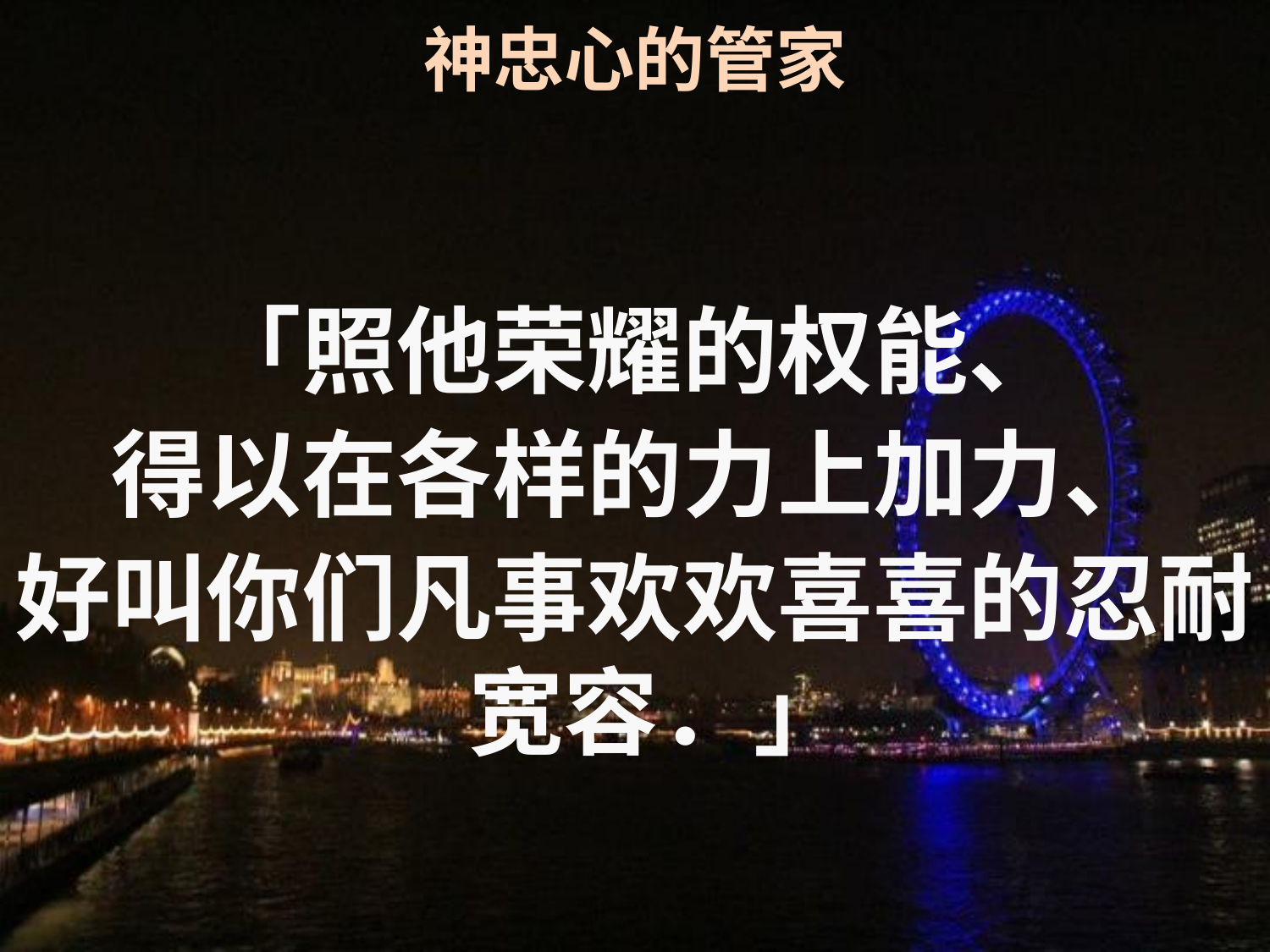

神忠心的管家
「照他荣耀的权能、
得以在各样的力上加力、
好叫你们凡事欢欢喜喜的忍耐宽容．」